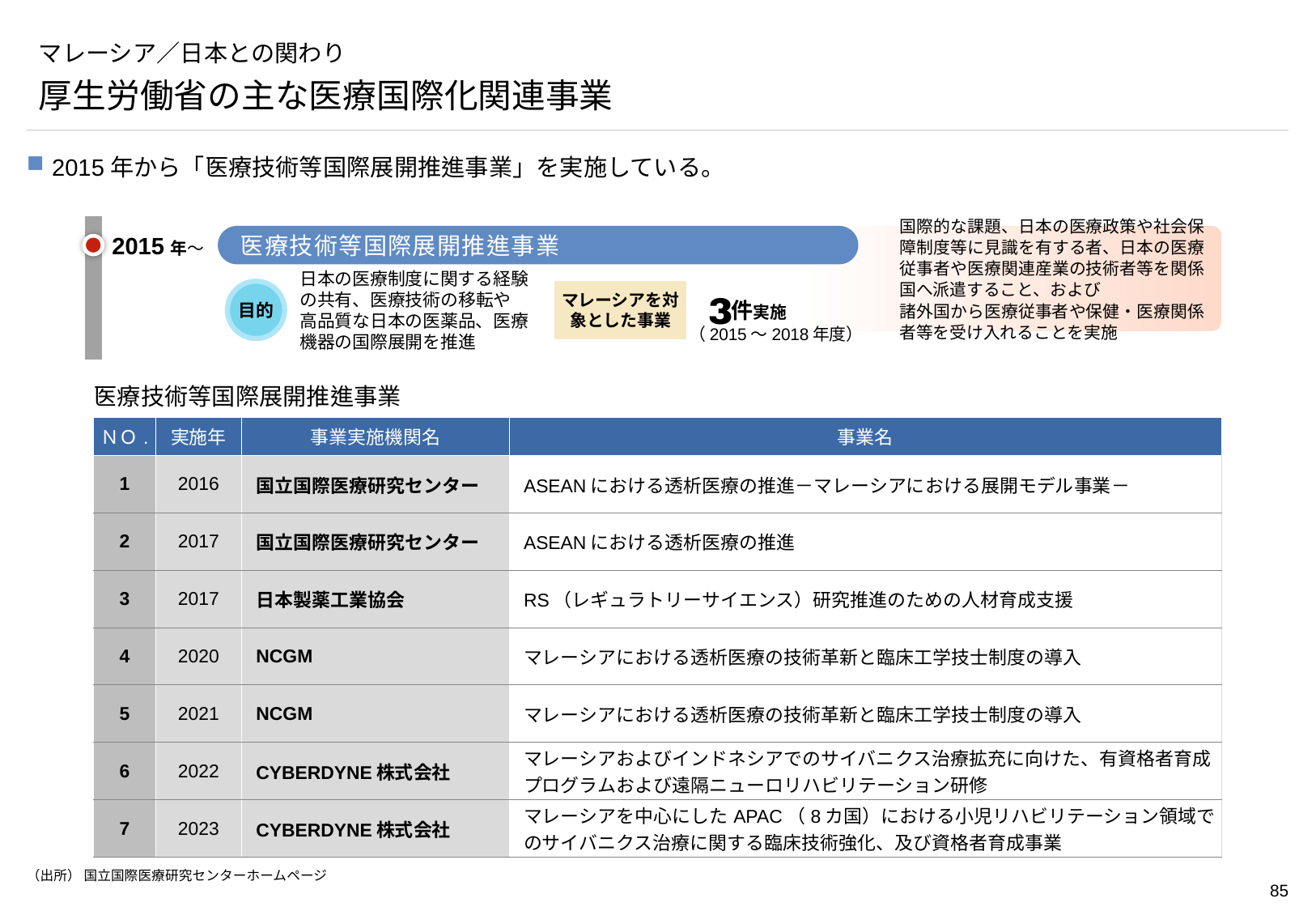

# マレーシア／日本との関わり
厚生労働省の主な医療国際化関連事業
2015年から「医療技術等国際展開推進事業」を実施している。
2015年～
国際的な課題、日本の医療政策や社会保障制度等に見識を有する者、日本の医療従事者や医療関連産業の技術者等を関係国へ派遣すること、および
諸外国から医療従事者や保健・医療関係者等を受け入れることを実施
医療技術等国際展開推進事業

マレーシアを対象とした事業
目的
日本の医療制度に関する経験の共有、医療技術の移転や
高品質な日本の医薬品、医療機器の国際展開を推進
3
件実施
（2015～2018年度）
医療技術等国際展開推進事業
| ＮＯ. | 実施年 | 事業実施機関名 | 事業名 |
| --- | --- | --- | --- |
| 1 | 2016 | 国立国際医療研究センター | ASEANにおける透析医療の推進－マレーシアにおける展開モデル事業－ |
| 2 | 2017 | 国立国際医療研究センター | ASEANにおける透析医療の推進 |
| 3 | 2017 | 日本製薬工業協会 | RS（レギュラトリーサイエンス）研究推進のための人材育成支援 |
| 4 | 2020 | NCGM | マレーシアにおける透析医療の技術革新と臨床工学技士制度の導入 |
| 5 | 2021 | NCGM | マレーシアにおける透析医療の技術革新と臨床工学技士制度の導入 |
| 6 | 2022 | CYBERDYNE株式会社 | マレーシアおよびインドネシアでのサイバニクス治療拡充に向けた、有資格者育成プログラムおよび遠隔ニューロリハビリテーション研修 |
| 7 | 2023 | CYBERDYNE株式会社 | マレーシアを中心にしたAPAC（8カ国）における小児リハビリテーション領域でのサイバニクス治療に関する臨床技術強化、及び資格者育成事業 |
（出所） 国立国際医療研究センターホームページ